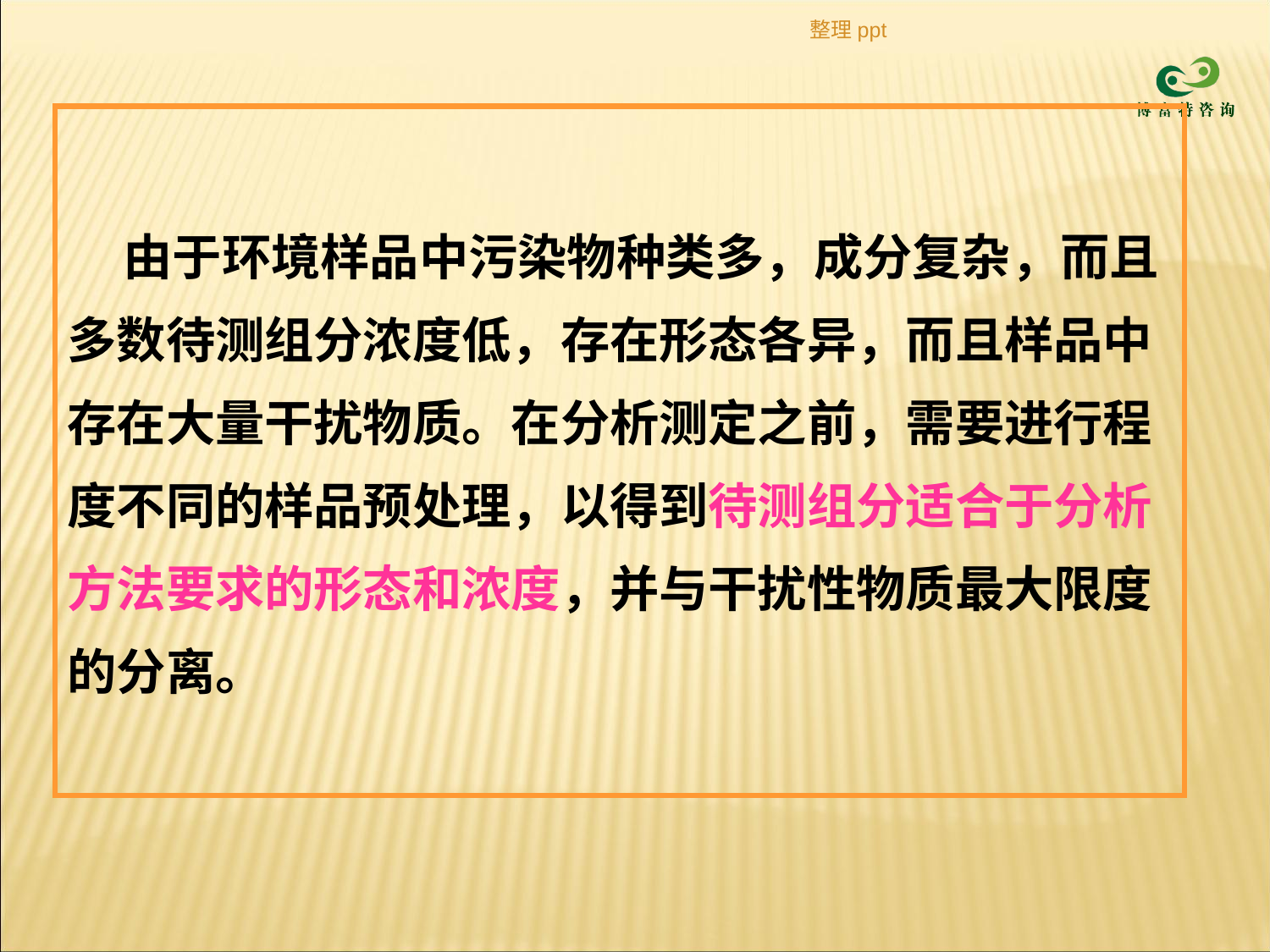

整理ppt
    由于环境样品中污染物种类多，成分复杂，而且多数待测组分浓度低，存在形态各异，而且样品中存在大量干扰物质。在分析测定之前，需要进行程度不同的样品预处理，以得到待测组分适合于分析方法要求的形态和浓度，并与干扰性物质最大限度的分离。
68